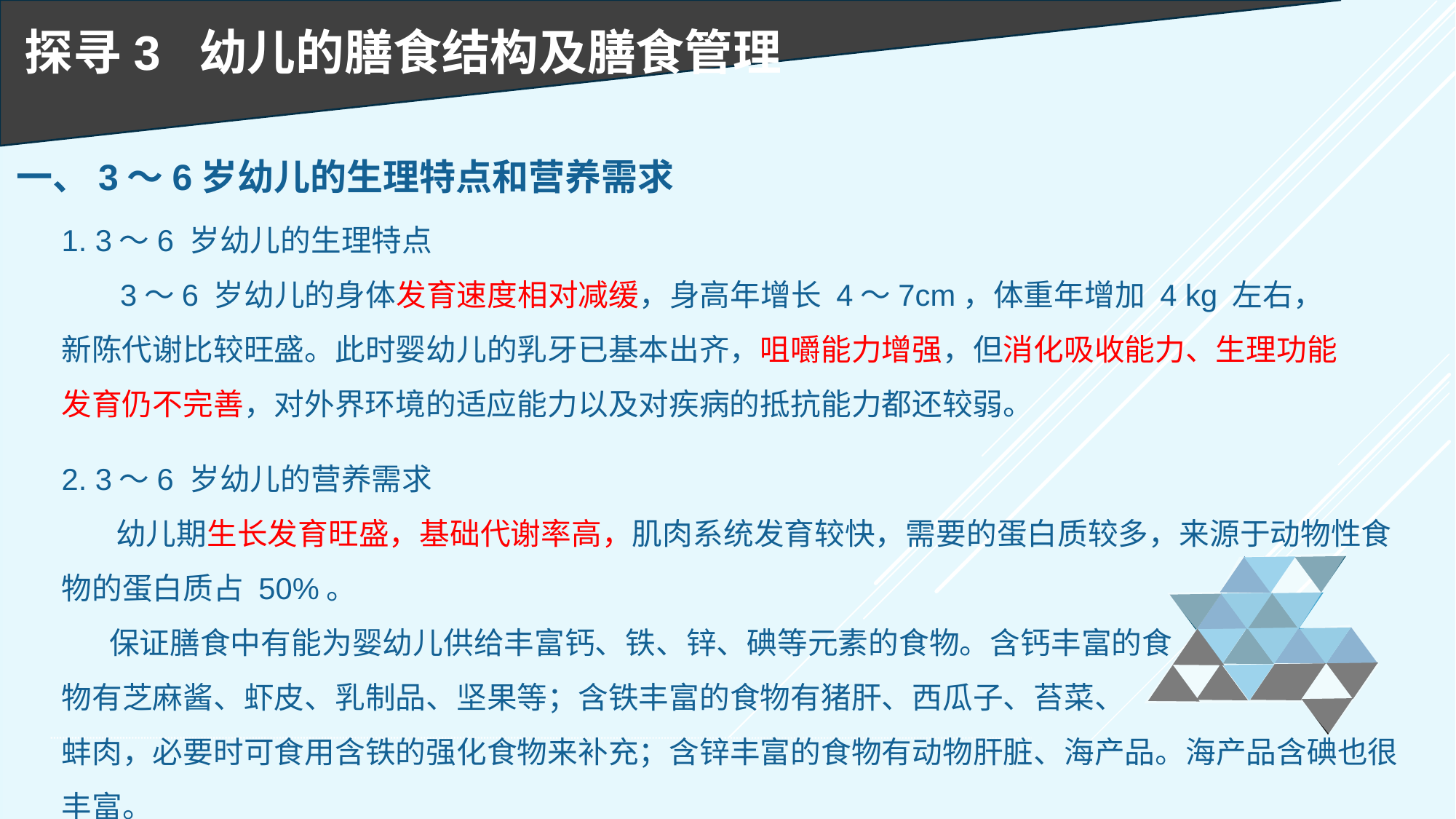

探寻3  幼儿的膳食结构及膳食管理
一、3～6岁幼儿的生理特点和营养需求

1. 3～6 岁幼儿的生理特点
       3～6 岁幼儿的身体发育速度相对减缓，身高年增长 4～7cm，体重年增加 4 kg 左右，新陈代谢比较旺盛。此时婴幼儿的乳牙已基本出齐，咀嚼能力增强，但消化吸收能力、生理功能发育仍不完善，对外界环境的适应能力以及对疾病的抵抗能力都还较弱。
2. 3～6 岁幼儿的营养需求
       幼儿期生长发育旺盛，基础代谢率高，肌肉系统发育较快，需要的蛋白质较多，来源于动物性食物的蛋白质占 50%。
      保证膳食中有能为婴幼儿供给丰富钙、铁、锌、碘等元素的食物。含钙丰富的食
物有芝麻酱、虾皮、乳制品、坚果等；含铁丰富的食物有猪肝、西瓜子、苔菜、
蚌肉，必要时可食用含铁的强化食物来补充；含锌丰富的食物有动物肝脏、海产品。海产品含碘也很丰富。